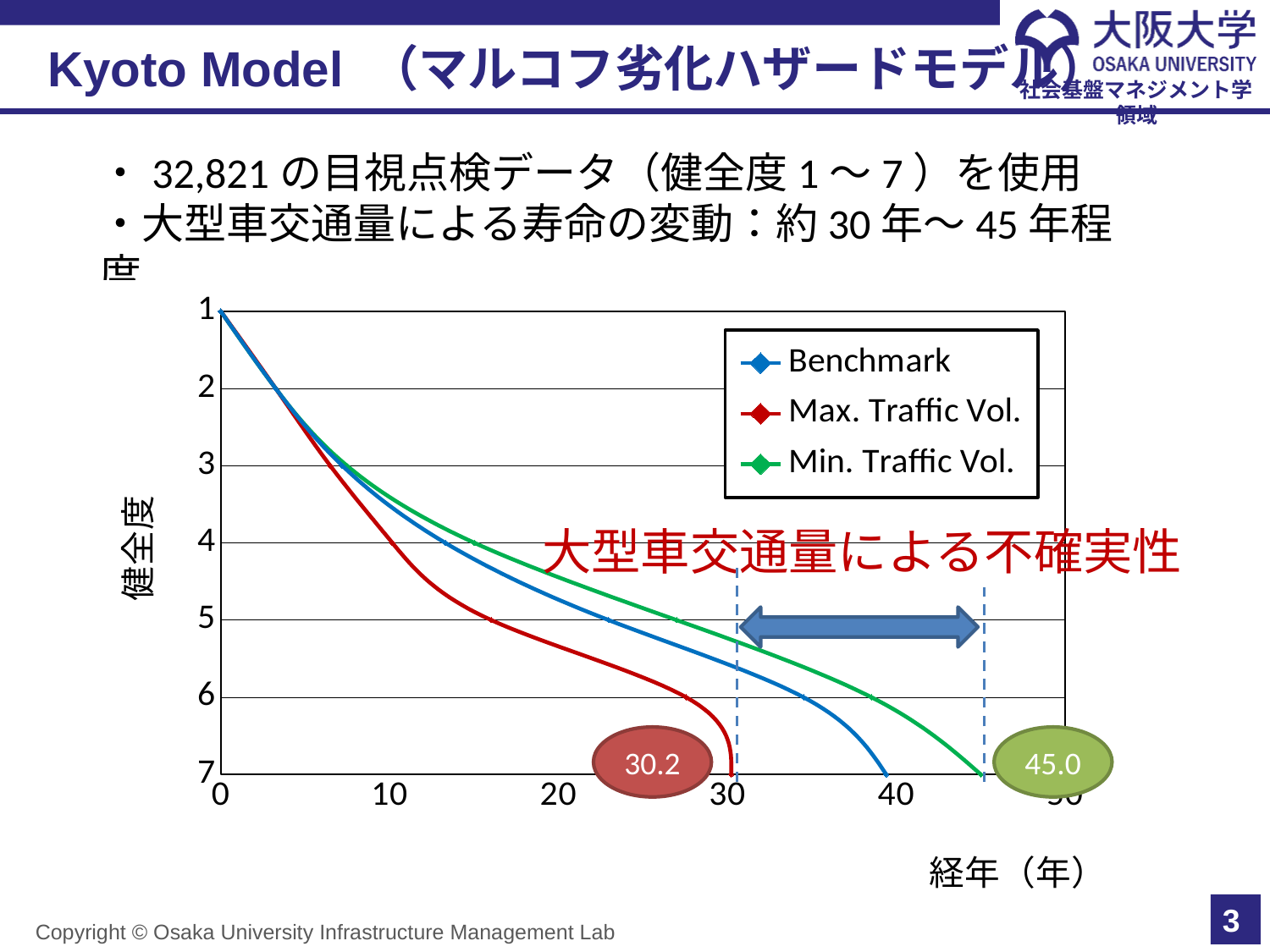

# Kyoto Model （マルコフ劣化ハザードモデル）
・32,821の目視点検データ（健全度1～7）を使用
・大型車交通量による寿命の変動：約30年～45年程度

### Chart

| Category |  |  |  |
|---|---|---|---|
大型車交通量による不確実性

30.2
45.0